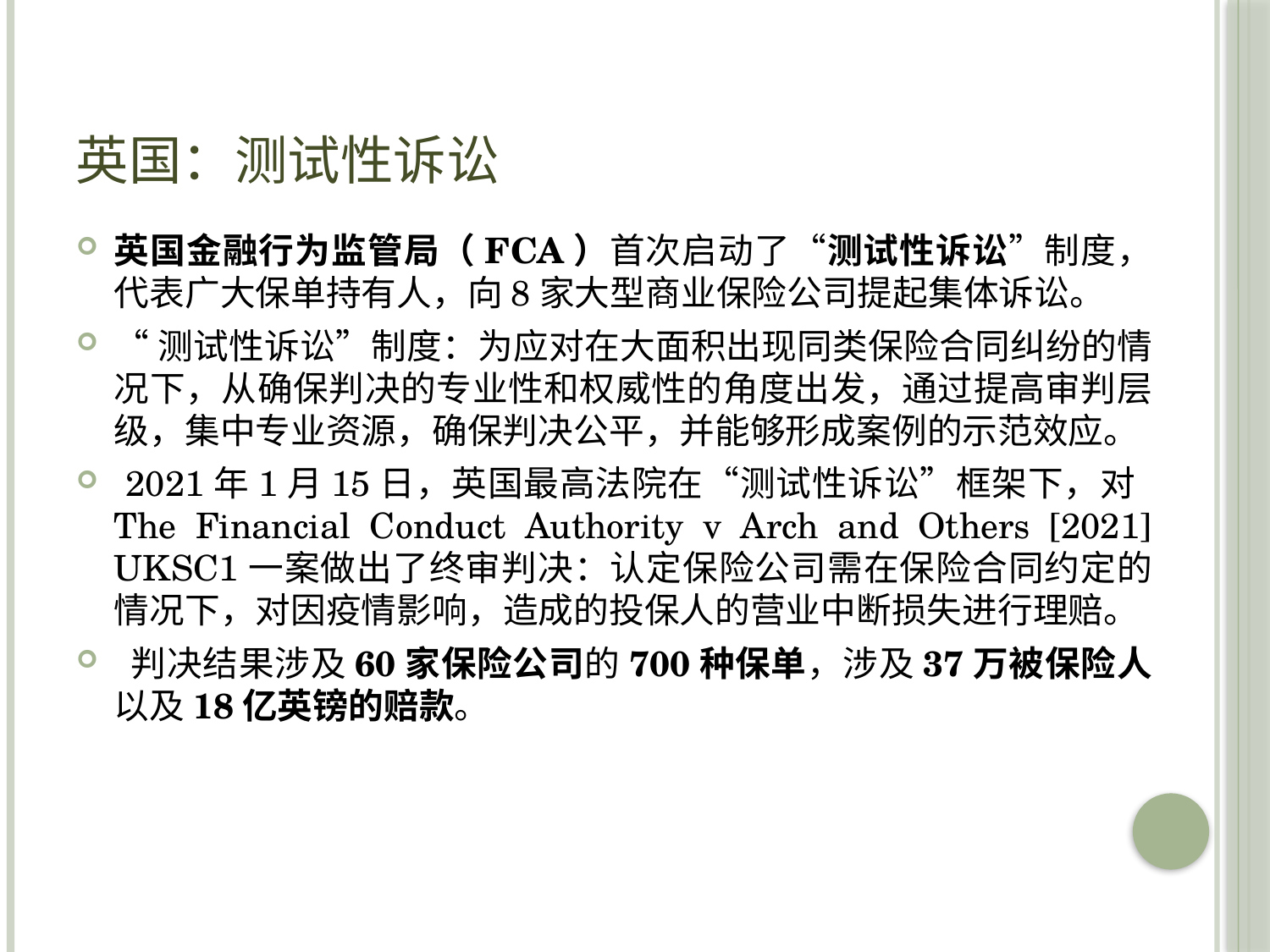

# 英国：测试性诉讼
英国金融行为监管局（FCA）首次启动了“测试性诉讼”制度，代表广大保单持有人，向8家大型商业保险公司提起集体诉讼。
“测试性诉讼”制度：为应对在大面积出现同类保险合同纠纷的情况下，从确保判决的专业性和权威性的角度出发，通过提高审判层级，集中专业资源，确保判决公平，并能够形成案例的示范效应。
 2021年1月15日，英国最高法院在“测试性诉讼”框架下，对 The Financial Conduct Authority v Arch and Others [2021] UKSC1一案做出了终审判决：认定保险公司需在保险合同约定的情况下，对因疫情影响，造成的投保人的营业中断损失进行理赔。
 判决结果涉及60家保险公司的700种保单，涉及37万被保险人以及18亿英镑的赔款。